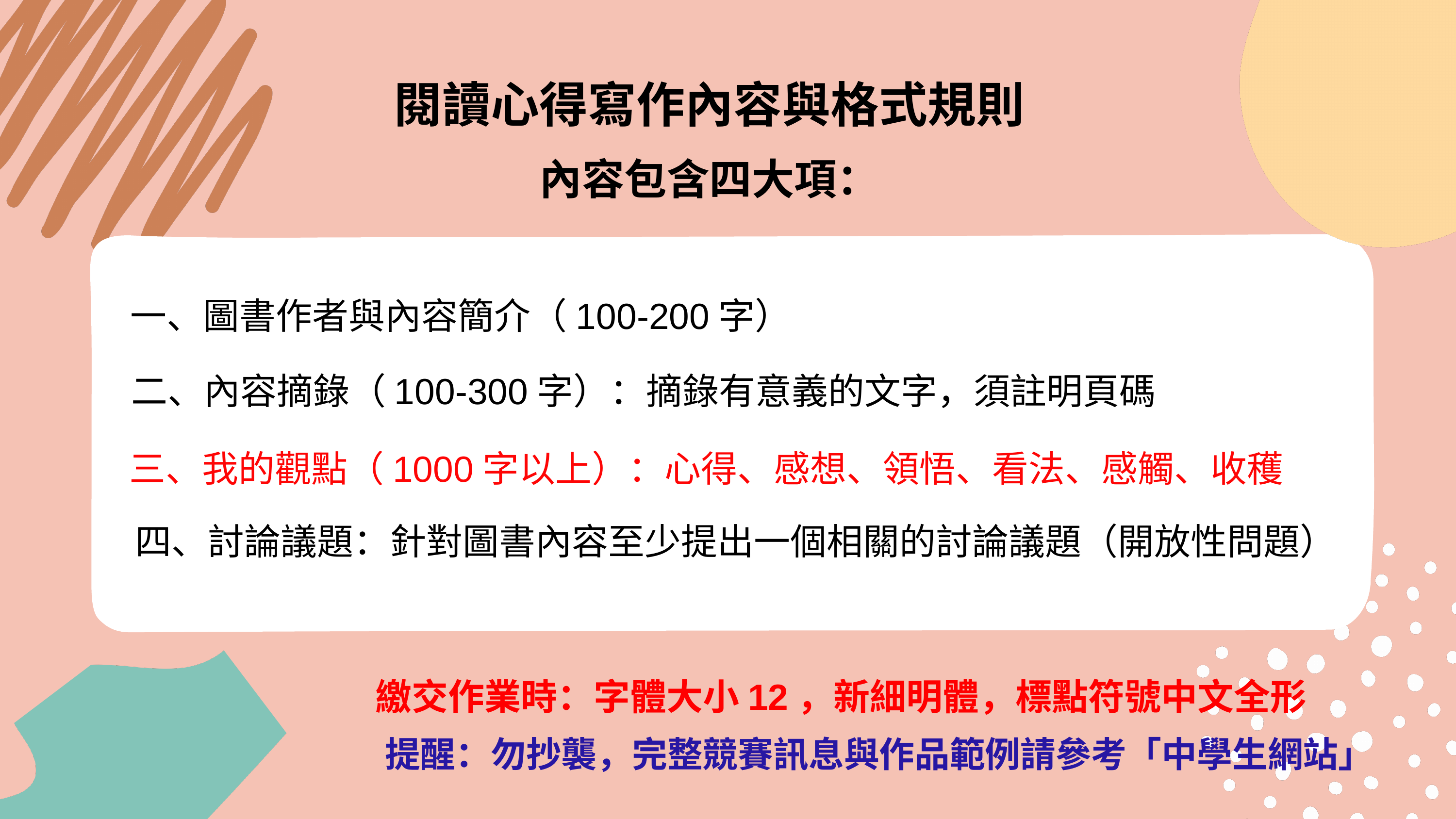

閱讀心得寫作內容與格式規則
內容包含四大項：

一、圖書作者與內容簡介（100-200字）
二、內容摘錄（100-300字）：摘錄有意義的文字，須註明頁碼
三、我的觀點（1000字以上）：心得、感想、領悟、看法、感觸、收穫
四、討論議題：針對圖書內容至少提出一個相關的討論議題（開放性問題）

繳交作業時：字體大小12，新細明體，標點符號中文全形
提醒：勿抄襲，完整競賽訊息與作品範例請參考「中學生網站」